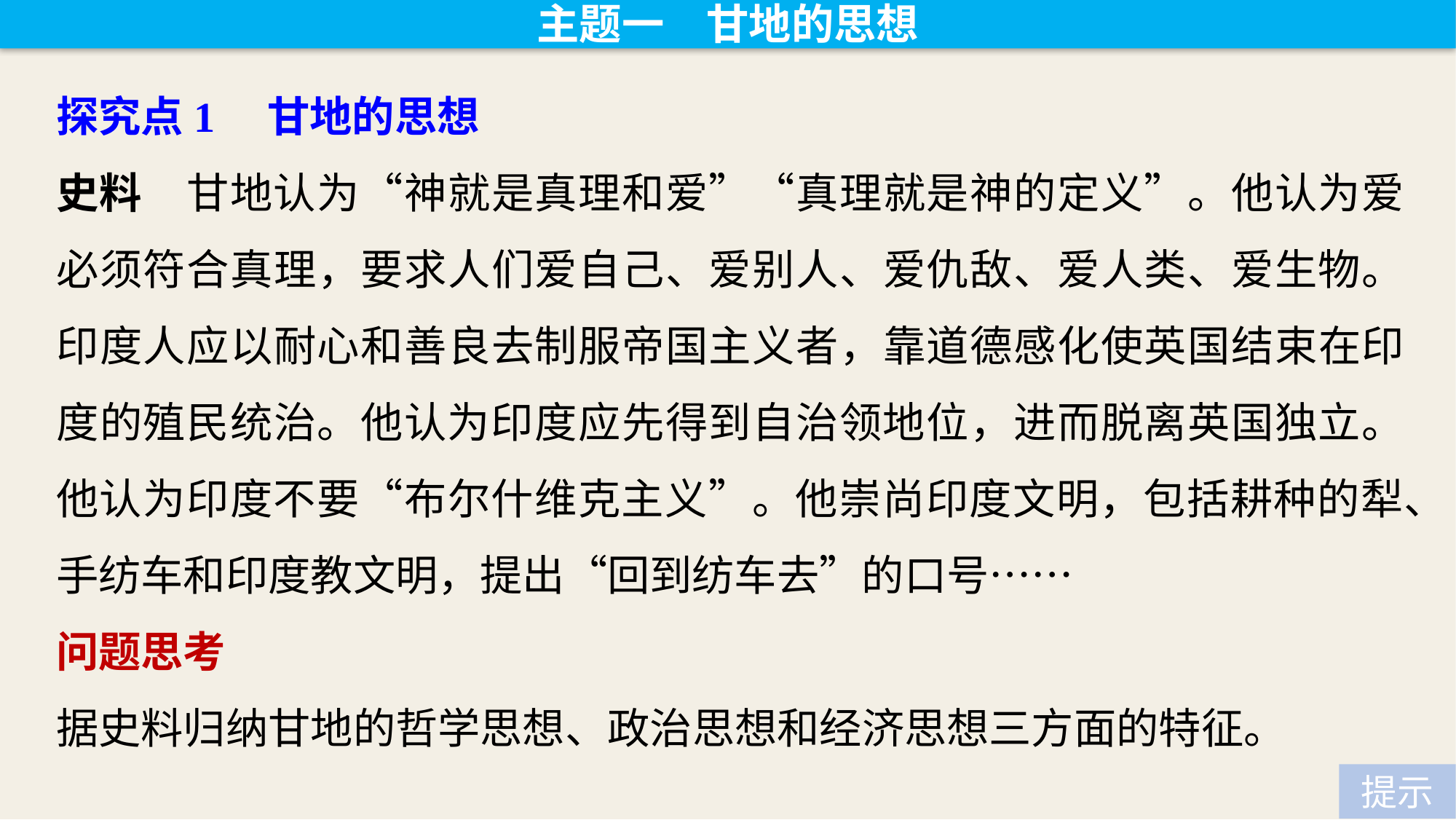

主题一　甘地的思想
探究点1　甘地的思想
史料　甘地认为“神就是真理和爱”“真理就是神的定义”。他认为爱必须符合真理，要求人们爱自己、爱别人、爱仇敌、爱人类、爱生物。印度人应以耐心和善良去制服帝国主义者，靠道德感化使英国结束在印度的殖民统治。他认为印度应先得到自治领地位，进而脱离英国独立。他认为印度不要“布尔什维克主义”。他崇尚印度文明，包括耕种的犁、手纺车和印度教文明，提出“回到纺车去”的口号……
问题思考
据史料归纳甘地的哲学思想、政治思想和经济思想三方面的特征。
提示